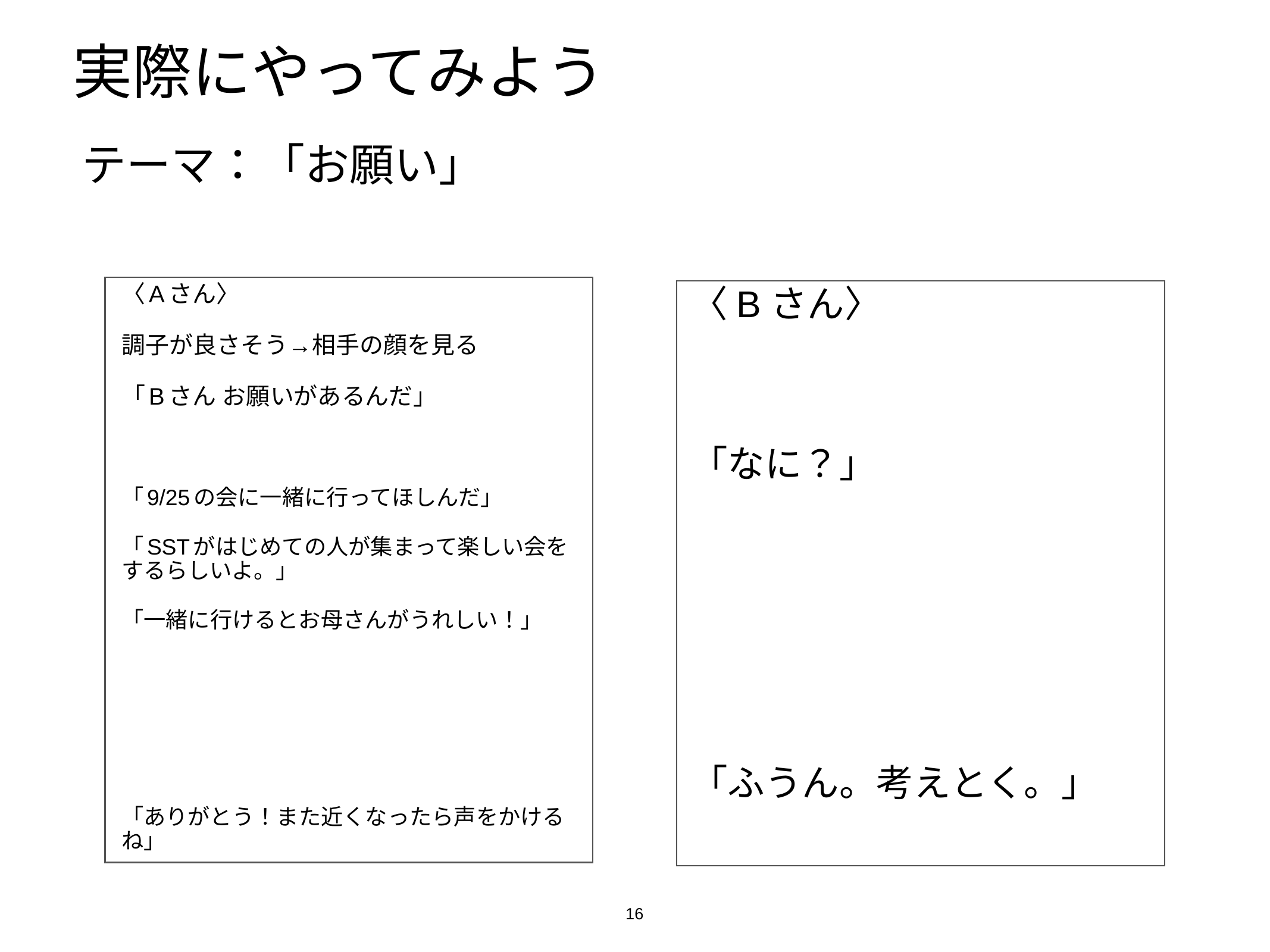

# 実際にやってみよう
テーマ：「お願い」

〈Aさん〉
調子が良さそう→相手の顔を見る
「Bさん お願いがあるんだ」

「9/25の会に一緒に行ってほしんだ」
「SSTがはじめての人が集まって楽しい会をするらしいよ。」
「一緒に行けるとお母さんがうれしい！」

「ありがとう！また近くなったら声をかけるね」

〈Bさん〉

「なに？」

「ふうん。考えとく。」

16